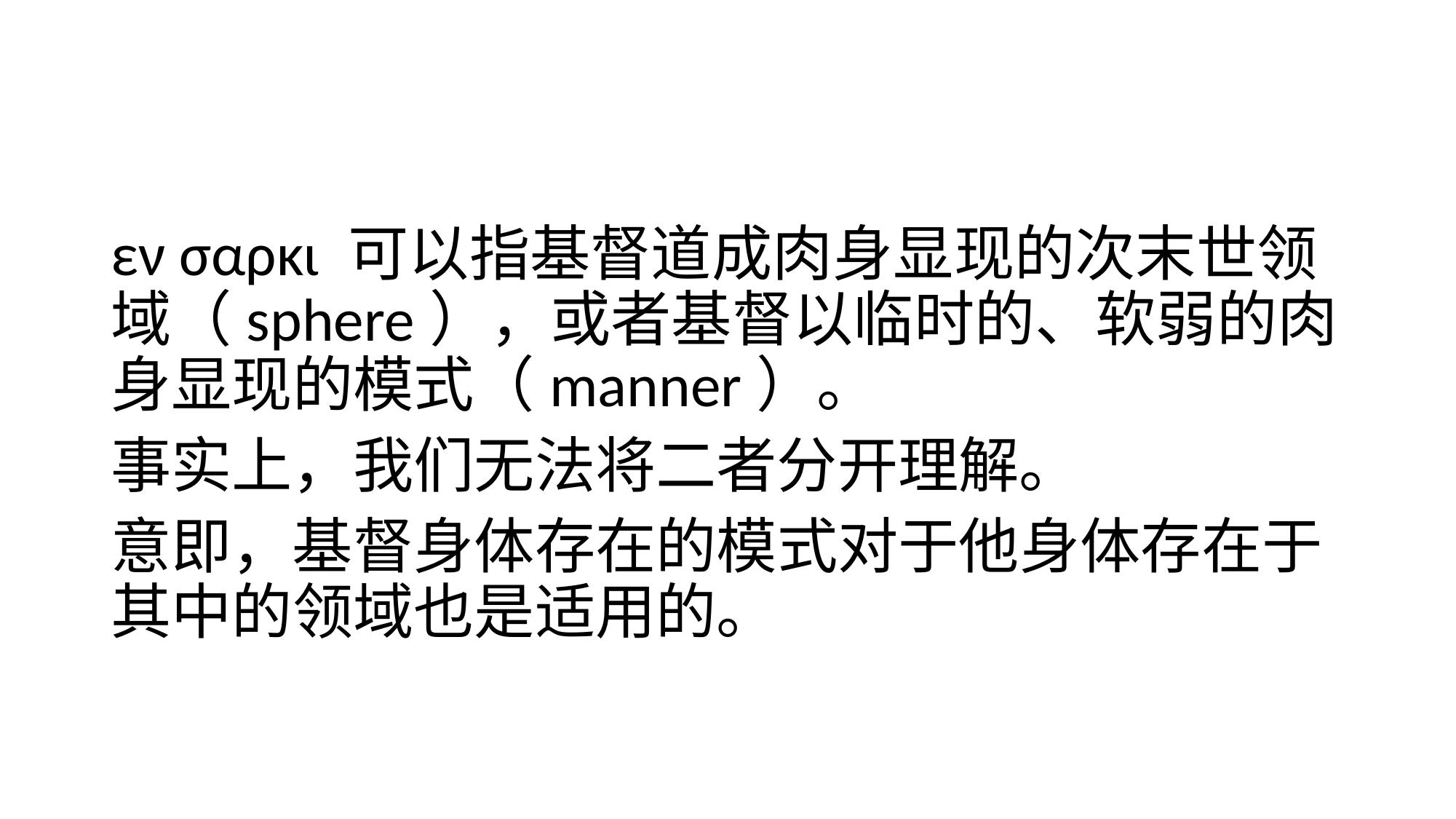

#
εν σαρκι 可以指基督道成肉身显现的次末世领域（sphere），或者基督以临时的、软弱的肉身显现的模式（manner）。
事实上，我们无法将二者分开理解。
意即，基督身体存在的模式对于他身体存在于其中的领域也是适用的。